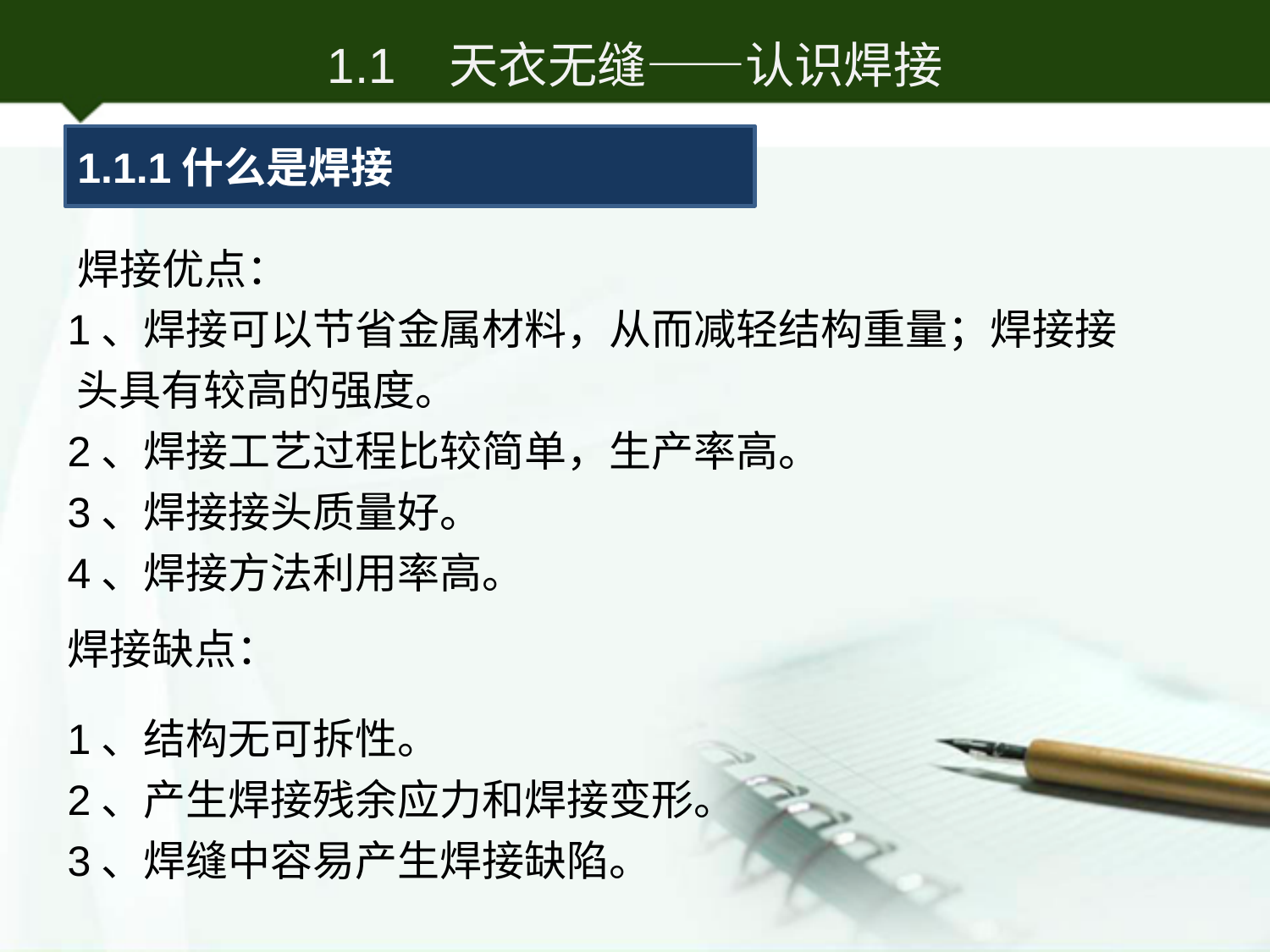

# 1.1   天衣无缝——认识焊接
1.1.1什么是焊接
焊接优点：
1、焊接可以节省金属材料，从而减轻结构重量；焊接接    头具有较高的强度。
2、焊接工艺过程比较简单，生产率高。
3、焊接接头质量好。
4、焊接方法利用率高。
焊接缺点：
1、结构无可拆性。
2、产生焊接残余应力和焊接变形。
3、焊缝中容易产生焊接缺陷。